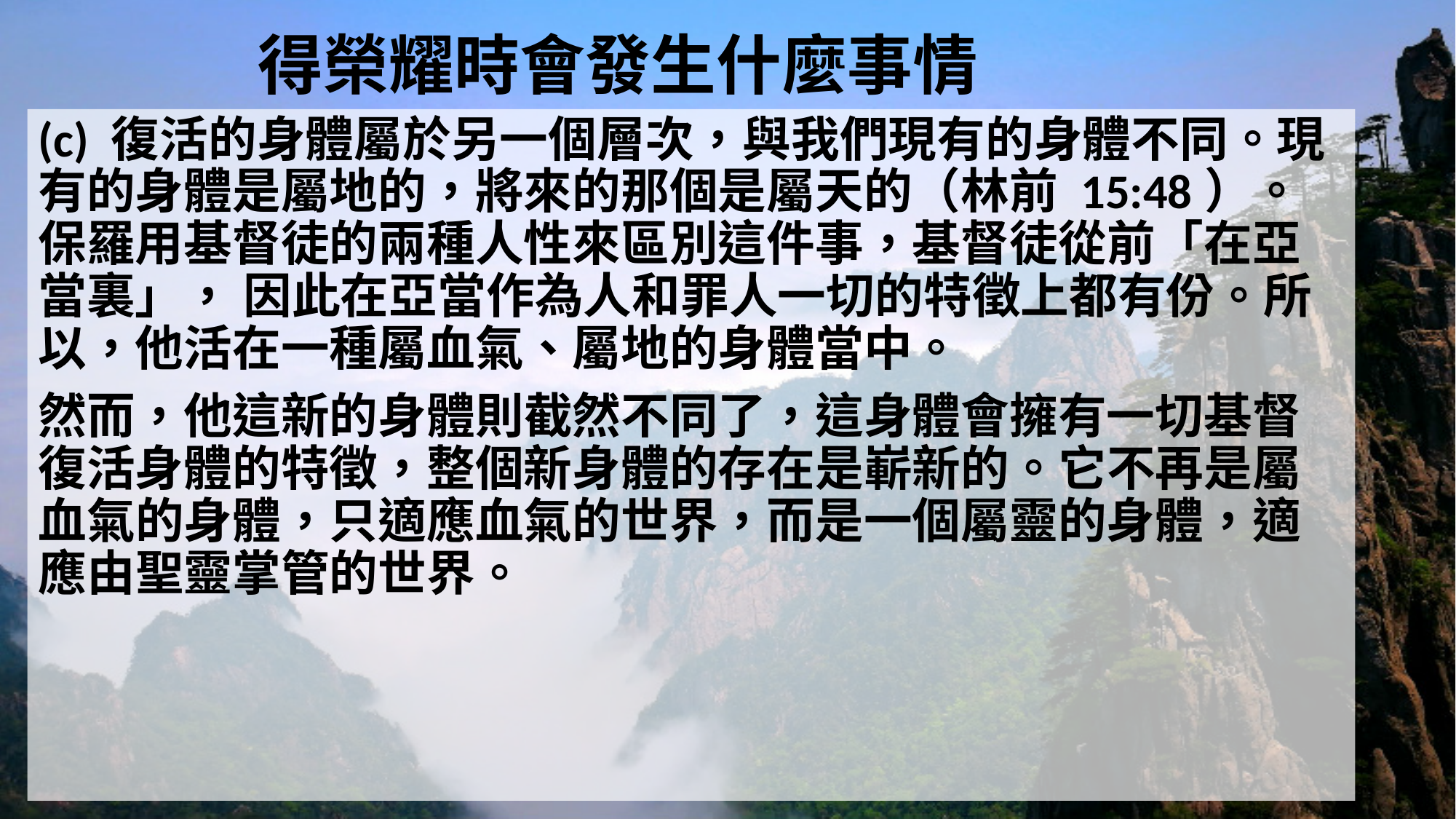

# 得榮耀時會發生什麼事情
(c) 復活的身體屬於另一個層次，與我們現有的身體不同。現有的身體是屬地的，將來的那個是屬天的（林前 15:48）。 保羅用基督徒的兩種人性來區別這件事，基督徒從前「在亞當裏」， 因此在亞當作為人和罪人一切的特徵上都有份。所以，他活在一種屬血氣、屬地的身體當中。
然而，他這新的身體則截然不同了，這身體會擁有一切基督復活身體的特徵，整個新身體的存在是嶄新的。它不再是屬血氣的身體，只適應血氣的世界，而是一個屬靈的身體，適應由聖靈掌管的世界。